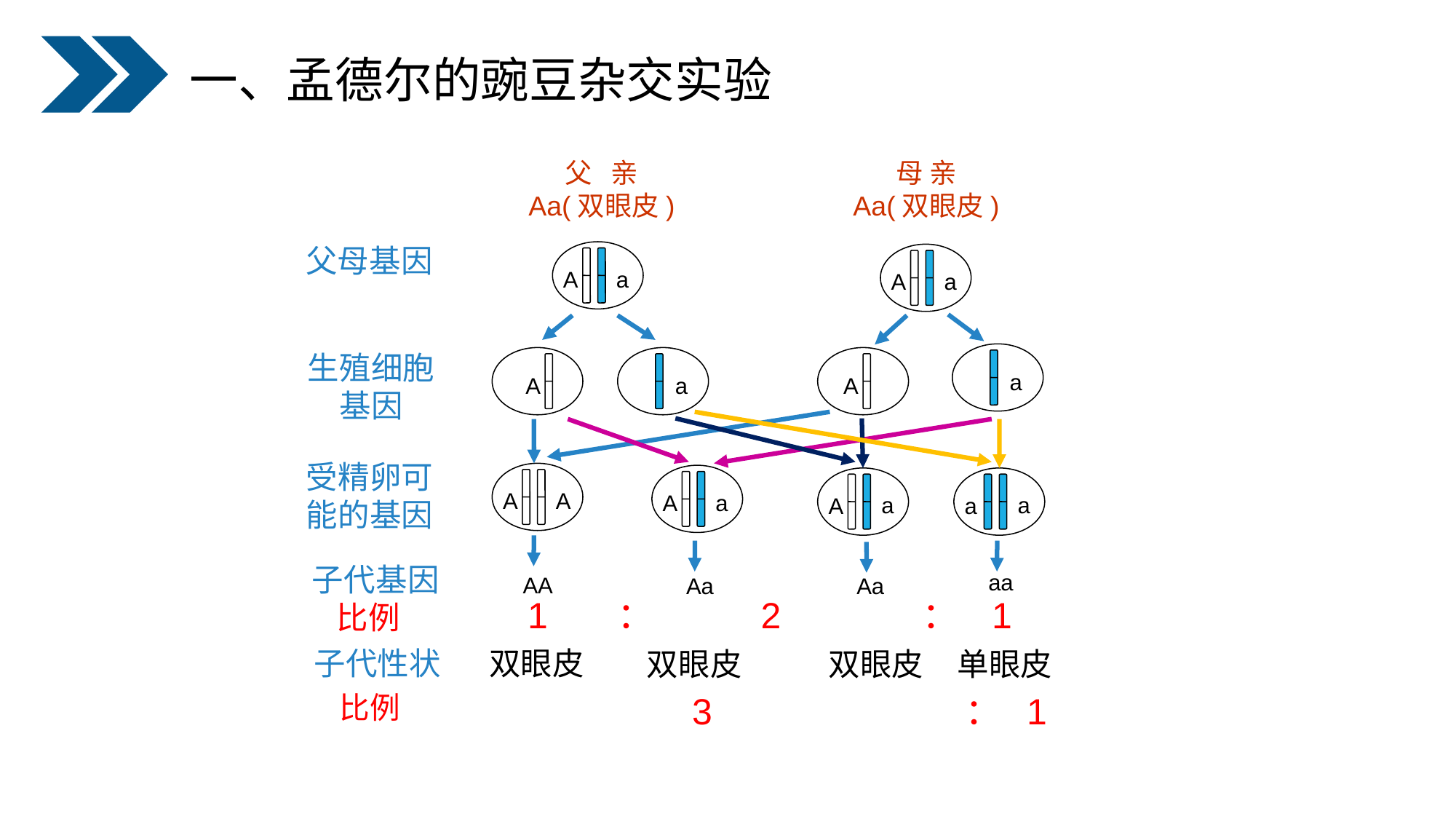

一、孟德尔的豌豆杂交实验
父   亲
Aa(双眼皮)
母 亲
Aa(双眼皮)
父母基因

A

a

A

a

a

A

a

A
生殖细胞基因

受精卵可
能的基因

A

A

A

a

A

a

a
a

 子代基因
比例
aa
AA
Aa
Aa
1      ：            2             ：   1
双眼皮
 子代性状
双眼皮
双眼皮
单眼皮
比例
 3                        ：  1